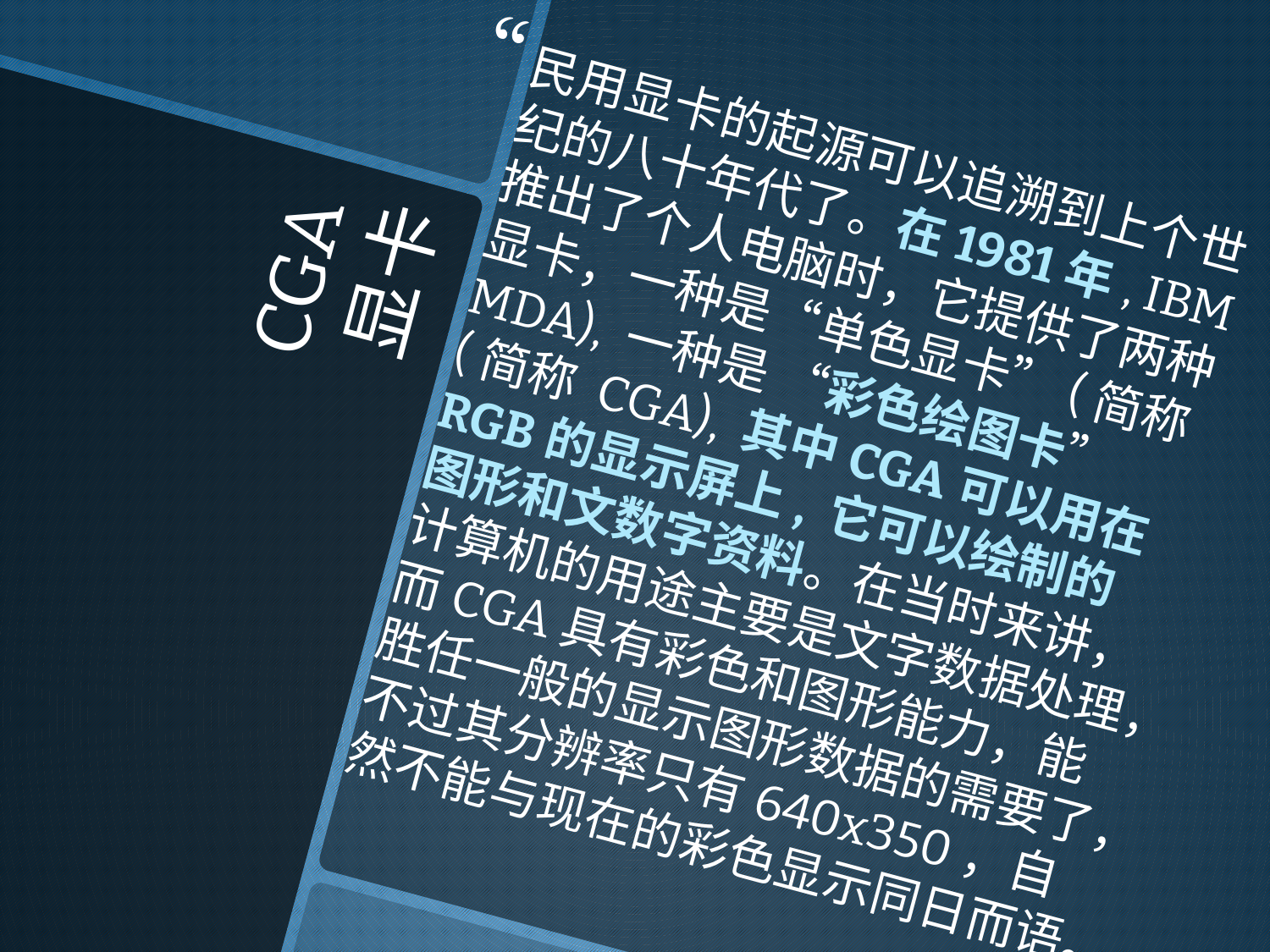

# CGA显卡
民用显卡的起源可以追溯到上个世纪的八十年代了。在1981年, IBM推出了个人电脑时，它提供了两种显卡，一种是“单色显卡”(简称 MDA), 一种是 “彩色绘图卡” (简称 CGA), 其中CGA可以用在RGB的显示屏上, 它可以绘制的图形和文数字资料。在当时来讲，计算机的用途主要是文字数据处理，而CGA具有彩色和图形能力，能胜任一般的显示图形数据的需要了，不过其分辨率只有640x350，自然不能与现在的彩色显示同日而语。